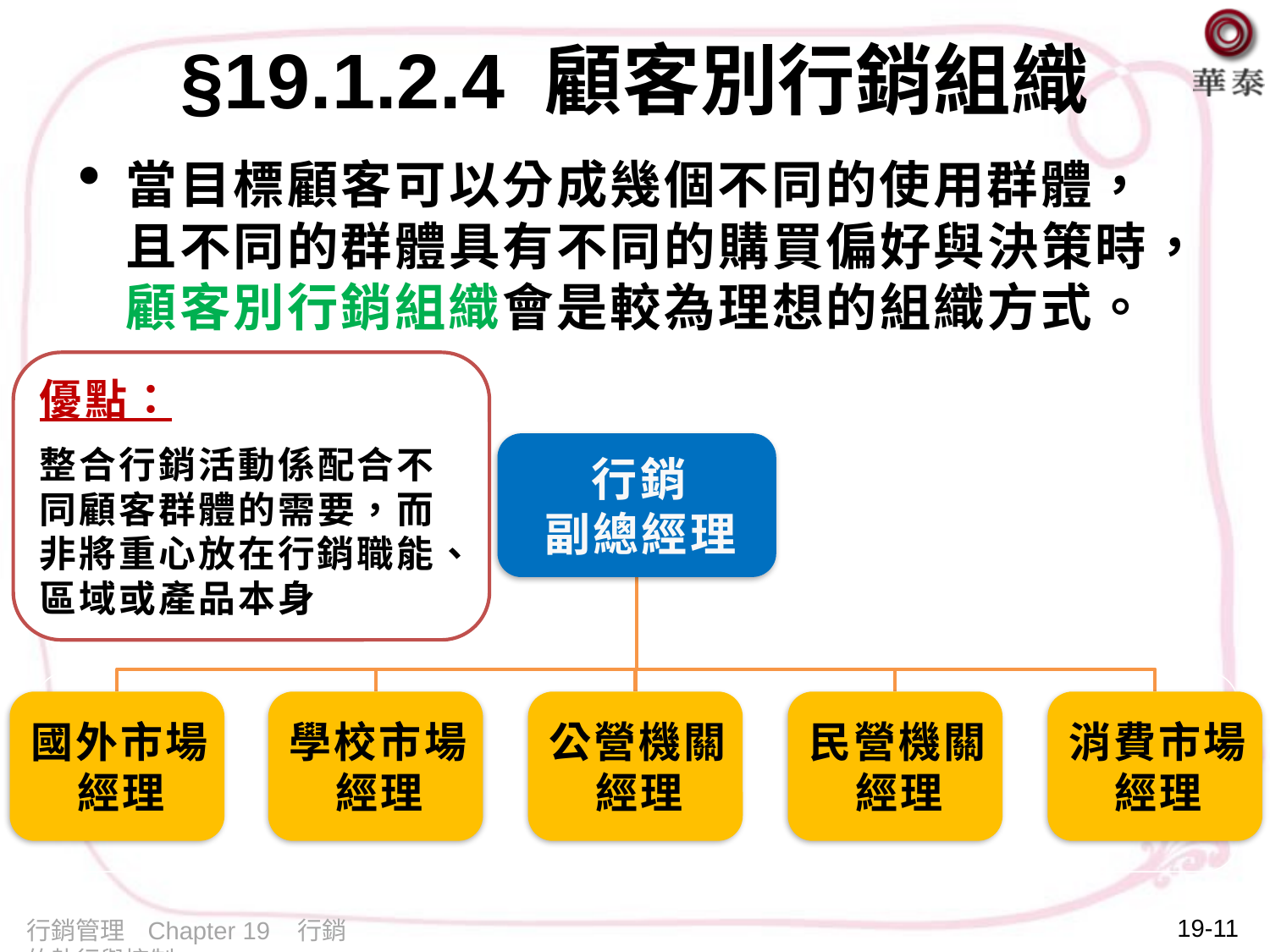

# §19.1.2.4 顧客別行銷組織
當目標顧客可以分成幾個不同的使用群體，且不同的群體具有不同的購買偏好與決策時，顧客別行銷組織會是較為理想的組織方式。
優點：
整合行銷活動係配合不同顧客群體的需要，而非將重心放在行銷職能、區域或產品本身
行銷
副總經理
國外市場經理
學校市場經理
公營機關經理
民營機關經理
消費市場經理

19-11
行銷管理   Chapter 19   行銷的執行與控制